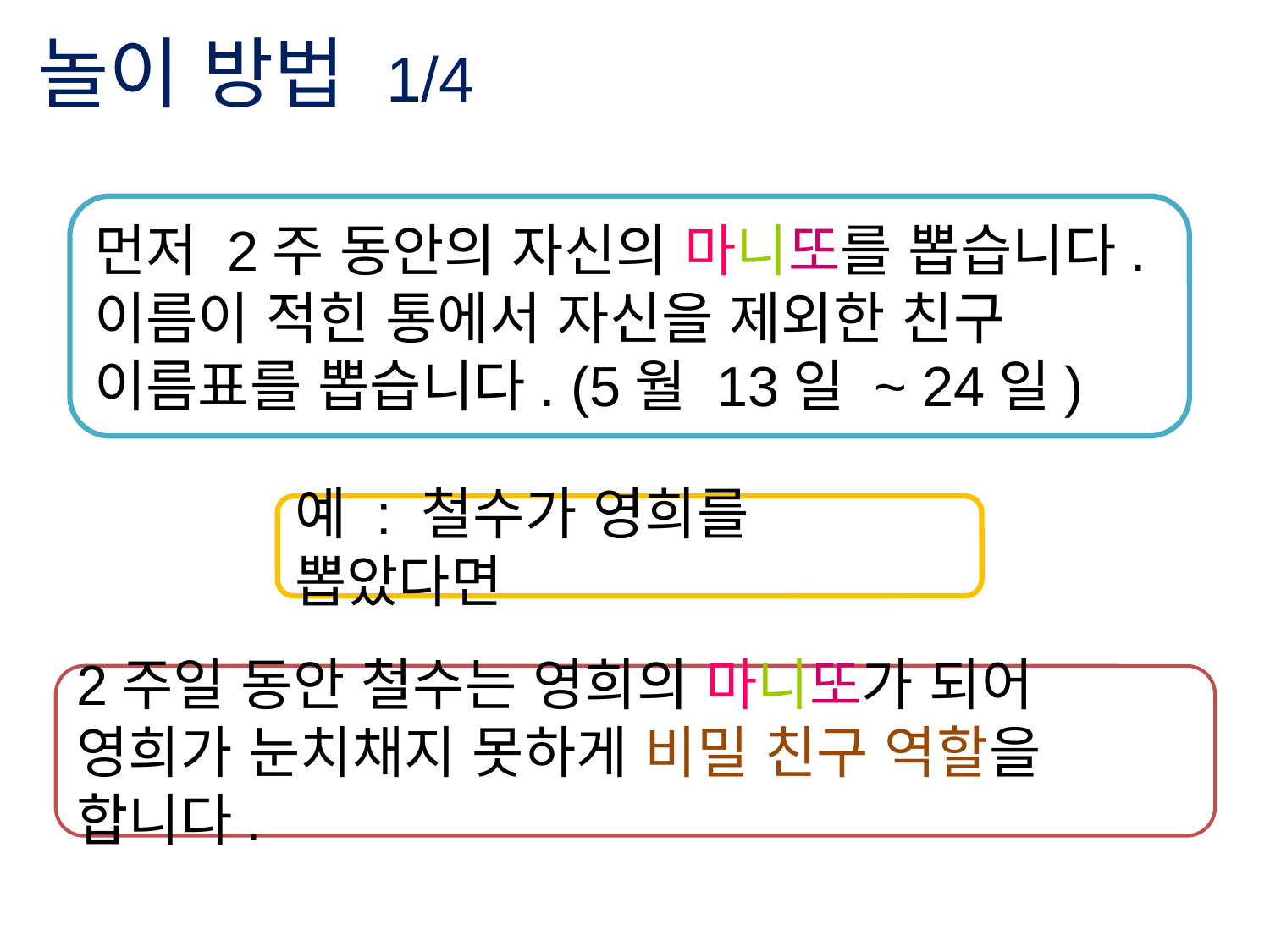

# 놀이 방법 1/4
먼저 2주 동안의 자신의 마니또를 뽑습니다.
이름이 적힌 통에서 자신을 제외한 친구 이름표를 뽑습니다. (5월 13일 ~ 24일)
예 : 철수가 영희를 뽑았다면
2주일 동안 철수는 영희의 마니또가 되어 영희가 눈치채지 못하게 비밀 친구 역할을 합니다.